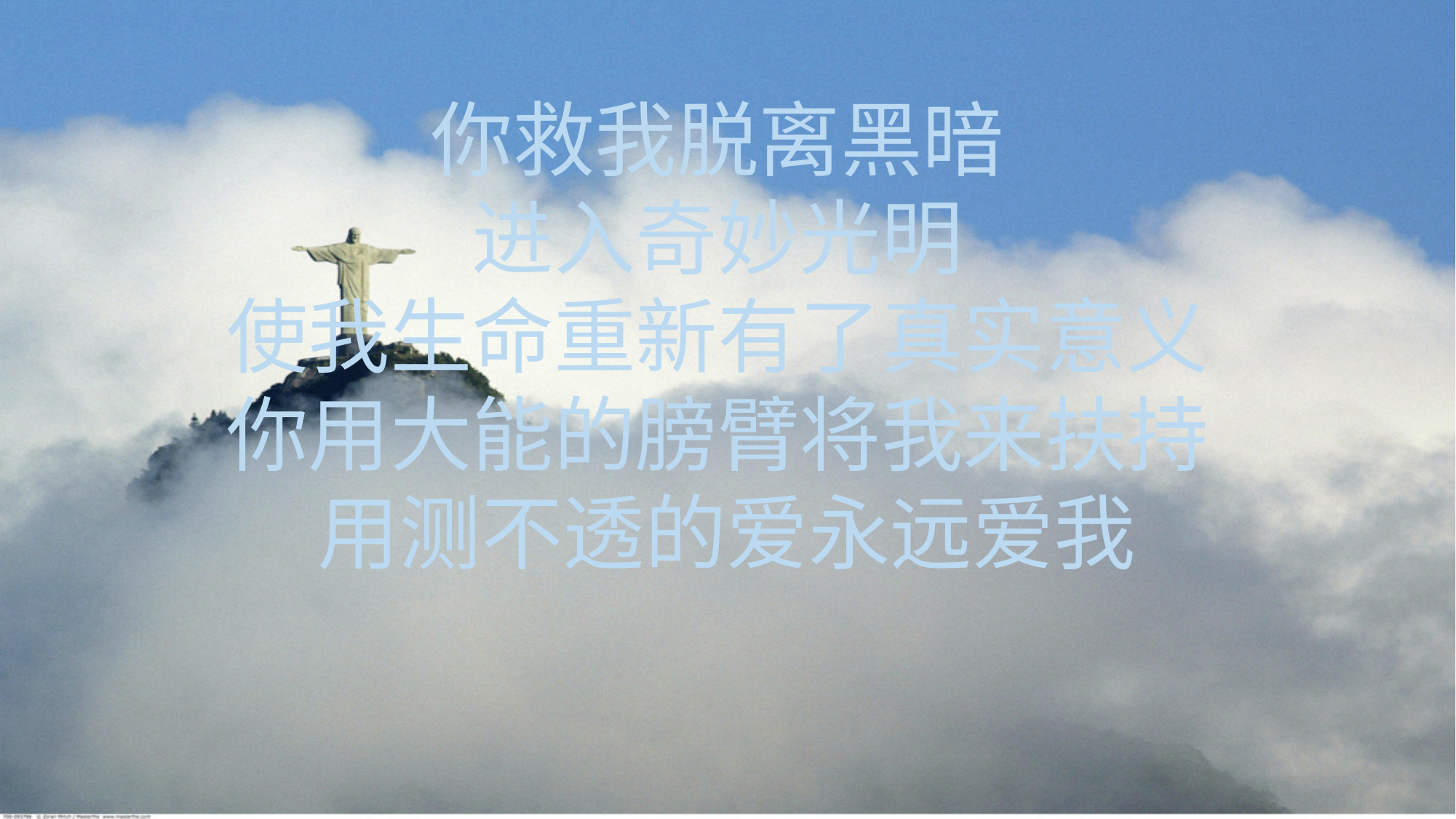

你救我脱离黑暗
进入奇妙光明
使我生命重新有了真实意义
你用大能的膀臂将我来扶持
用测不透的爱永远爱我